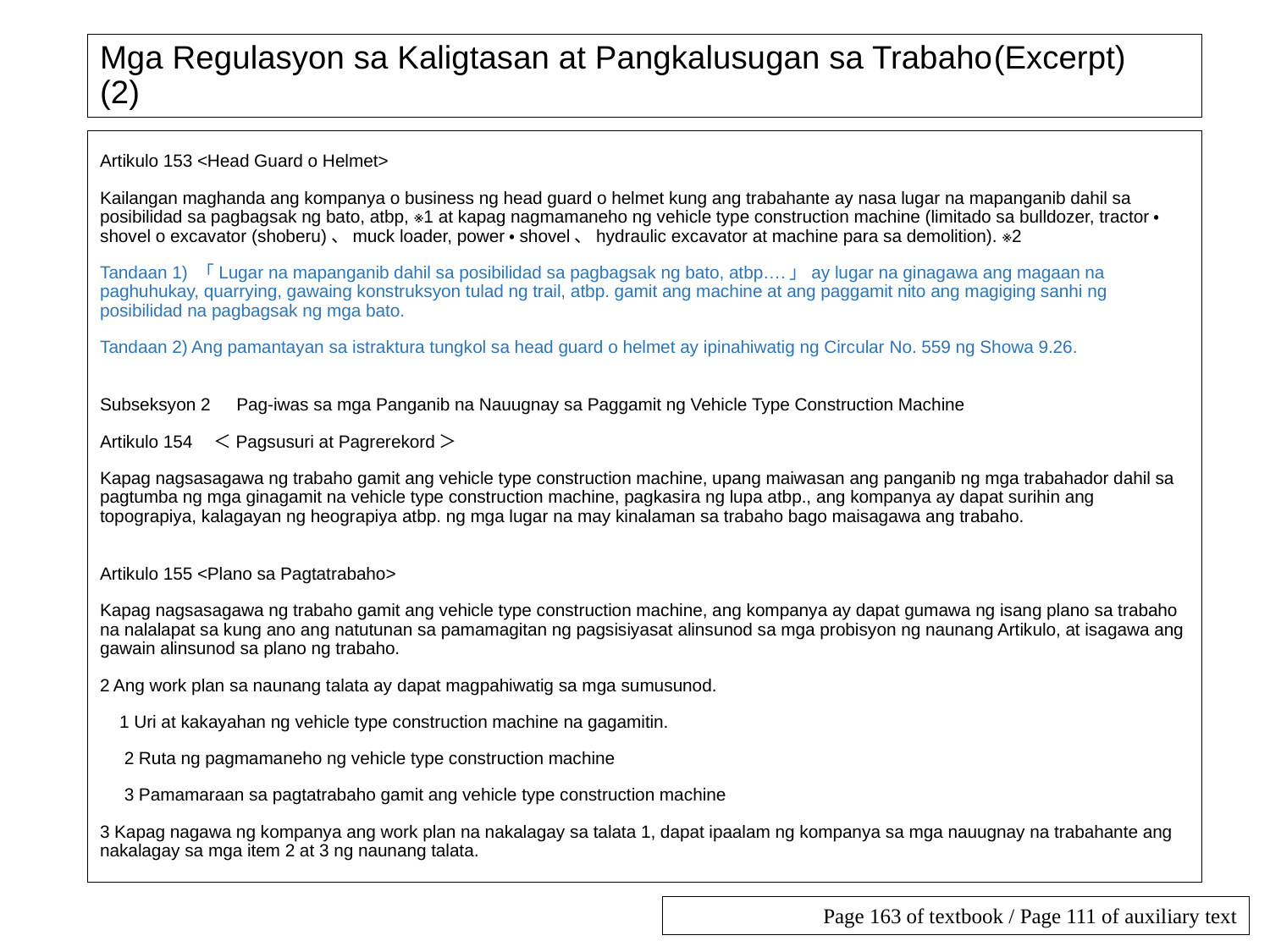

# Mga Regulasyon sa Kaligtasan at Pangkalusugan sa Trabaho(Excerpt)　 (2)
Artikulo 153 <Head Guard o Helmet>
Kailangan maghanda ang kompanya o business ng head guard o helmet kung ang trabahante ay nasa lugar na mapanganib dahil sa posibilidad sa pagbagsak ng bato, atbp, ※1 at kapag nagmamaneho ng vehicle type construction machine (limitado sa bulldozer, tractor・shovel o excavator (shoberu)、muck loader, power・shovel、hydraulic excavator at machine para sa demolition). ※2
Tandaan 1) 「Lugar na mapanganib dahil sa posibilidad sa pagbagsak ng bato, atbp….」ay lugar na ginagawa ang magaan na paghuhukay, quarrying, gawaing konstruksyon tulad ng trail, atbp. gamit ang machine at ang paggamit nito ang magiging sanhi ng posibilidad na pagbagsak ng mga bato.
Tandaan 2) Ang pamantayan sa istraktura tungkol sa head guard o helmet ay ipinahiwatig ng Circular No. 559 ng Showa 9.26.

Subseksyon 2　Pag-iwas sa mga Panganib na Nauugnay sa Paggamit ng Vehicle Type Construction Machine
Artikulo 154　＜Pagsusuri at Pagrerekord＞
Kapag nagsasagawa ng trabaho gamit ang vehicle type construction machine, upang maiwasan ang panganib ng mga trabahador dahil sa pagtumba ng mga ginagamit na vehicle type construction machine, pagkasira ng lupa atbp., ang kompanya ay dapat surihin ang topograpiya, kalagayan ng heograpiya atbp. ng mga lugar na may kinalaman sa trabaho bago maisagawa ang trabaho.

Artikulo 155 <Plano sa Pagtatrabaho>
Kapag nagsasagawa ng trabaho gamit ang vehicle type construction machine, ang kompanya ay dapat gumawa ng isang plano sa trabaho na nalalapat sa kung ano ang natutunan sa pamamagitan ng pagsisiyasat alinsunod sa mga probisyon ng naunang Artikulo, at isagawa ang gawain alinsunod sa plano ng trabaho.
2 Ang work plan sa naunang talata ay dapat magpahiwatig sa mga sumusunod.
    1 Uri at kakayahan ng vehicle type construction machine na gagamitin.
     2 Ruta ng pagmamaneho ng vehicle type construction machine
     3 Pamamaraan sa pagtatrabaho gamit ang vehicle type construction machine
3 Kapag nagawa ng kompanya ang work plan na nakalagay sa talata 1, dapat ipaalam ng kompanya sa mga nauugnay na trabahante ang nakalagay sa mga item 2 at 3 ng naunang talata.
Page 163 of textbook / Page 111 of auxiliary text